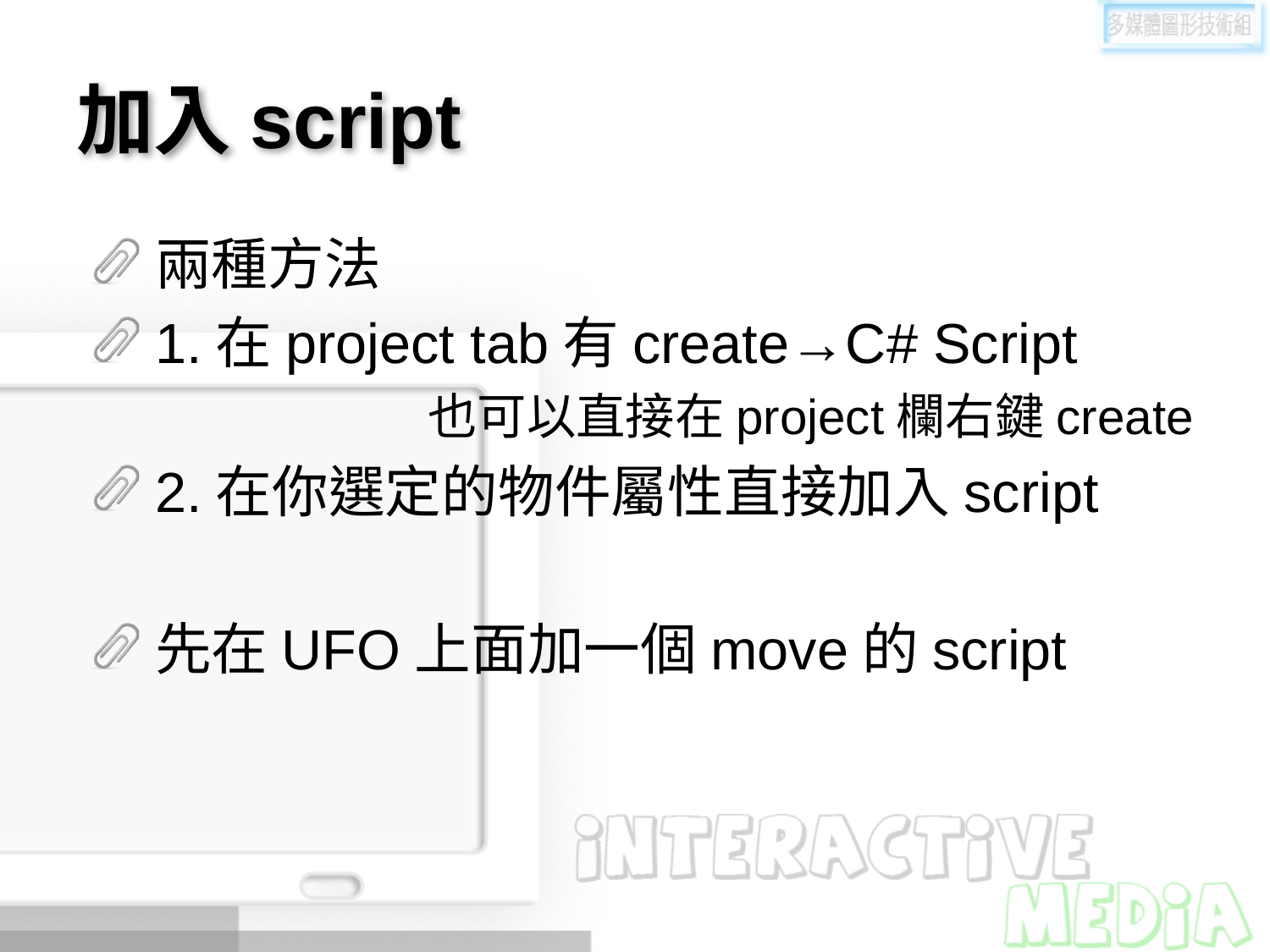

# 加入script
兩種方法
1.在project tab有create→C# Script
也可以直接在project欄右鍵create
2.在你選定的物件屬性直接加入script

先在UFO上面加一個move的script